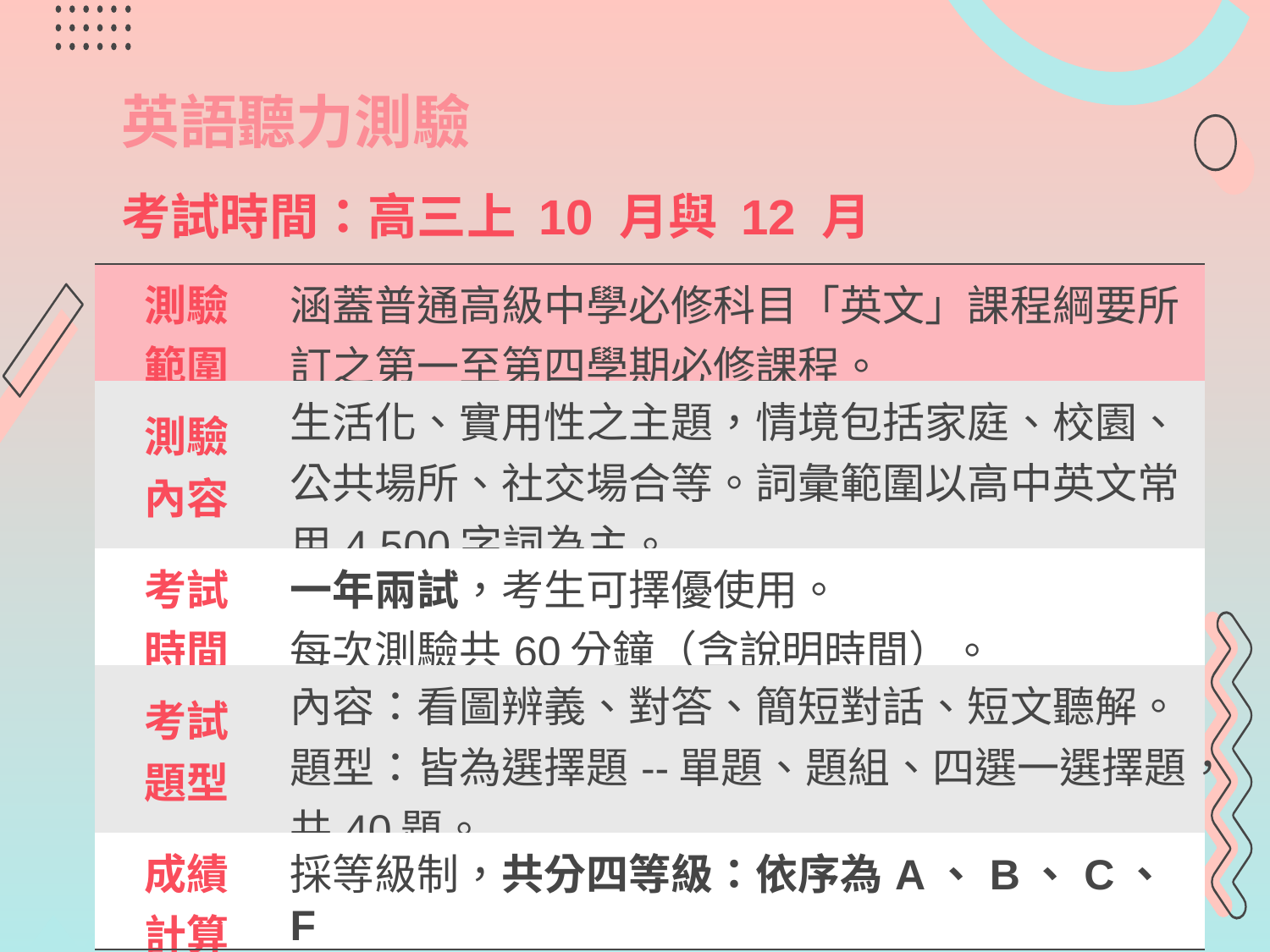

英語聽力測驗
考試時間：高三上 10 月與 12 月
| 測驗 範圍 | 涵蓋普通高級中學必修科目「英文」課程綱要所訂之第一至第四學期必修課程。 |
| --- | --- |
| 測驗 內容 | 生活化、實用性之主題，情境包括家庭、校園、公共場所、社交場合等。詞彙範圍以高中英文常用4,500字詞為主。 |
| 考試 時間 | 一年兩試，考生可擇優使用。 每次測驗共60分鐘（含說明時間）。 |
| 考試 題型 | 內容：看圖辨義、對答、簡短對話、短文聽解。 題型：皆為選擇題--單題、題組、四選一選擇題，共40題。 |
| 成績 計算 | 採等級制，共分四等級：依序為A、B、C、F |